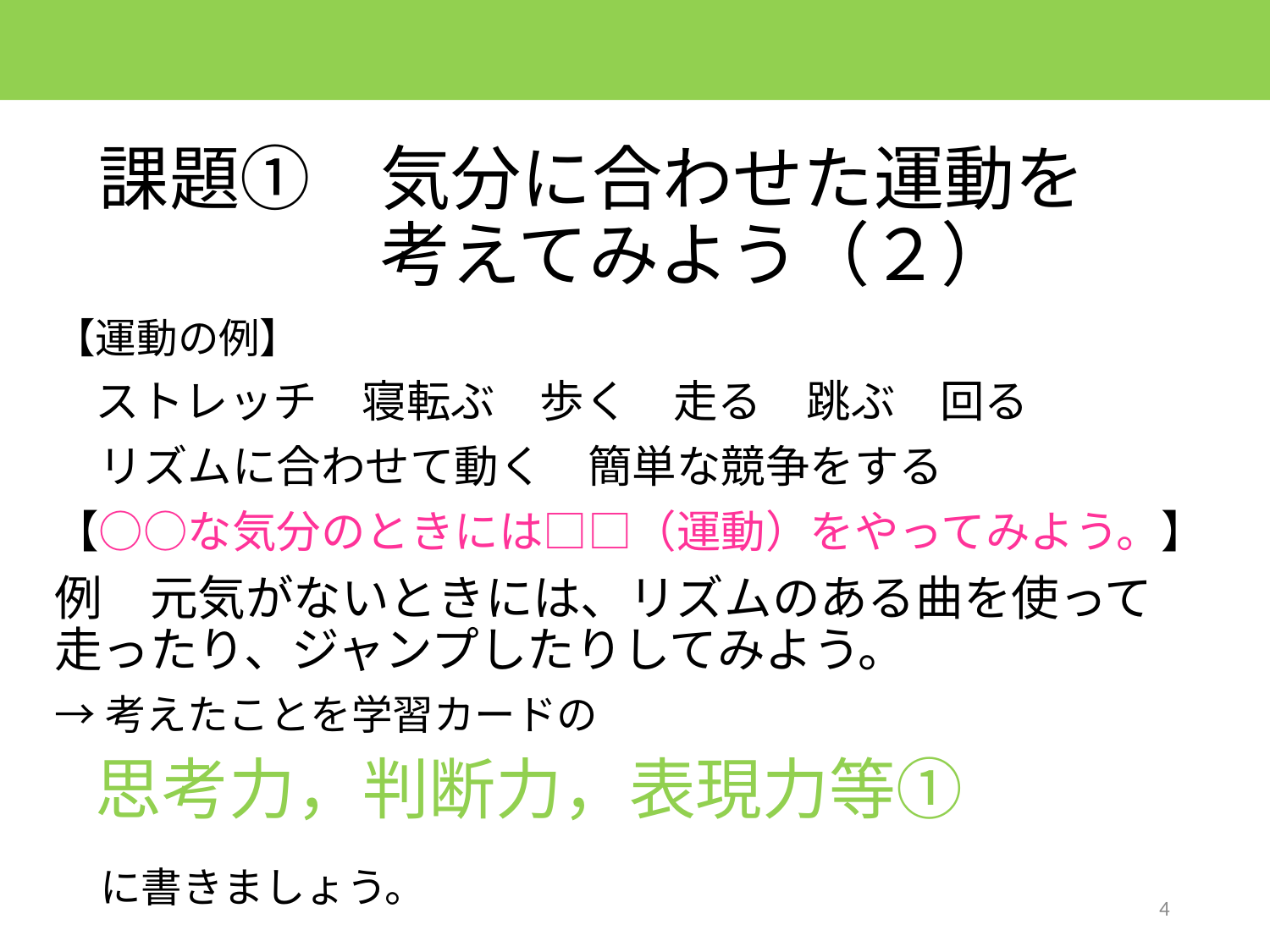

# 課題①　気分に合わせた運動を 　　　　考えてみよう（２）

【運動の例】
　ストレッチ　寝転ぶ　歩く　走る　跳ぶ　回る
　リズムに合わせて動く　簡単な競争をする
【○○な気分のときには□□（運動）をやってみよう。】
例　元気がないときには、リズムのある曲を使って走ったり、ジャンプしたりしてみよう。
→考えたことを学習カードの
　思考力，判断力，表現力等①
  に書きましょう。

4